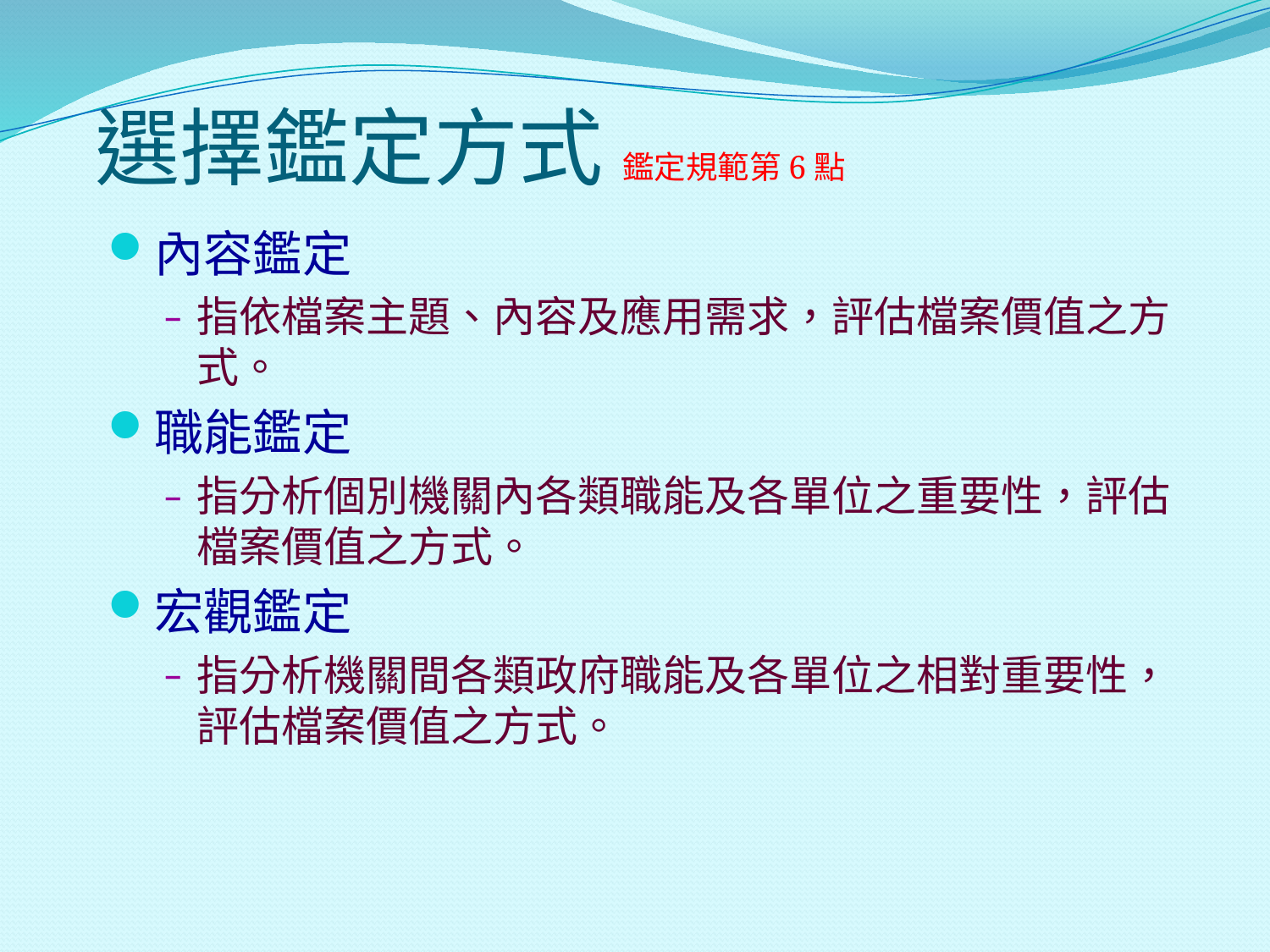

# 選擇鑑定方式 鑑定規範第6點
內容鑑定
指依檔案主題、內容及應用需求，評估檔案價值之方式。
職能鑑定
指分析個別機關內各類職能及各單位之重要性，評估檔案價值之方式。
宏觀鑑定
指分析機關間各類政府職能及各單位之相對重要性，評估檔案價值之方式。